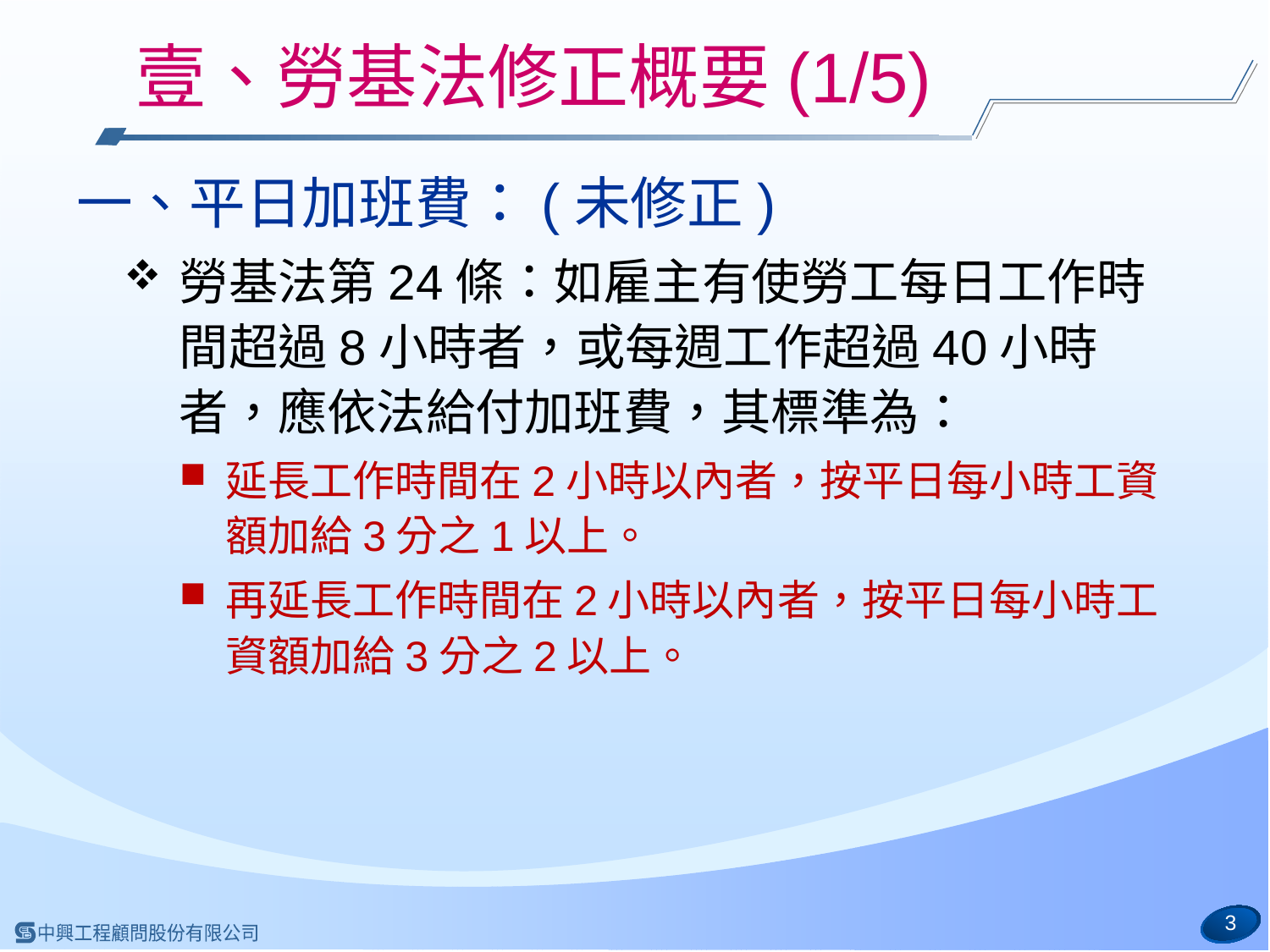

# 壹、勞基法修正概要(1/5)
一、平日加班費：(未修正)
勞基法第24條：如雇主有使勞工每日工作時間超過8小時者，或每週工作超過40小時者，應依法給付加班費，其標準為：
延長工作時間在2小時以內者，按平日每小時工資額加給3分之1以上。
再延長工作時間在2小時以內者，按平日每小時工資額加給3分之2以上。

3